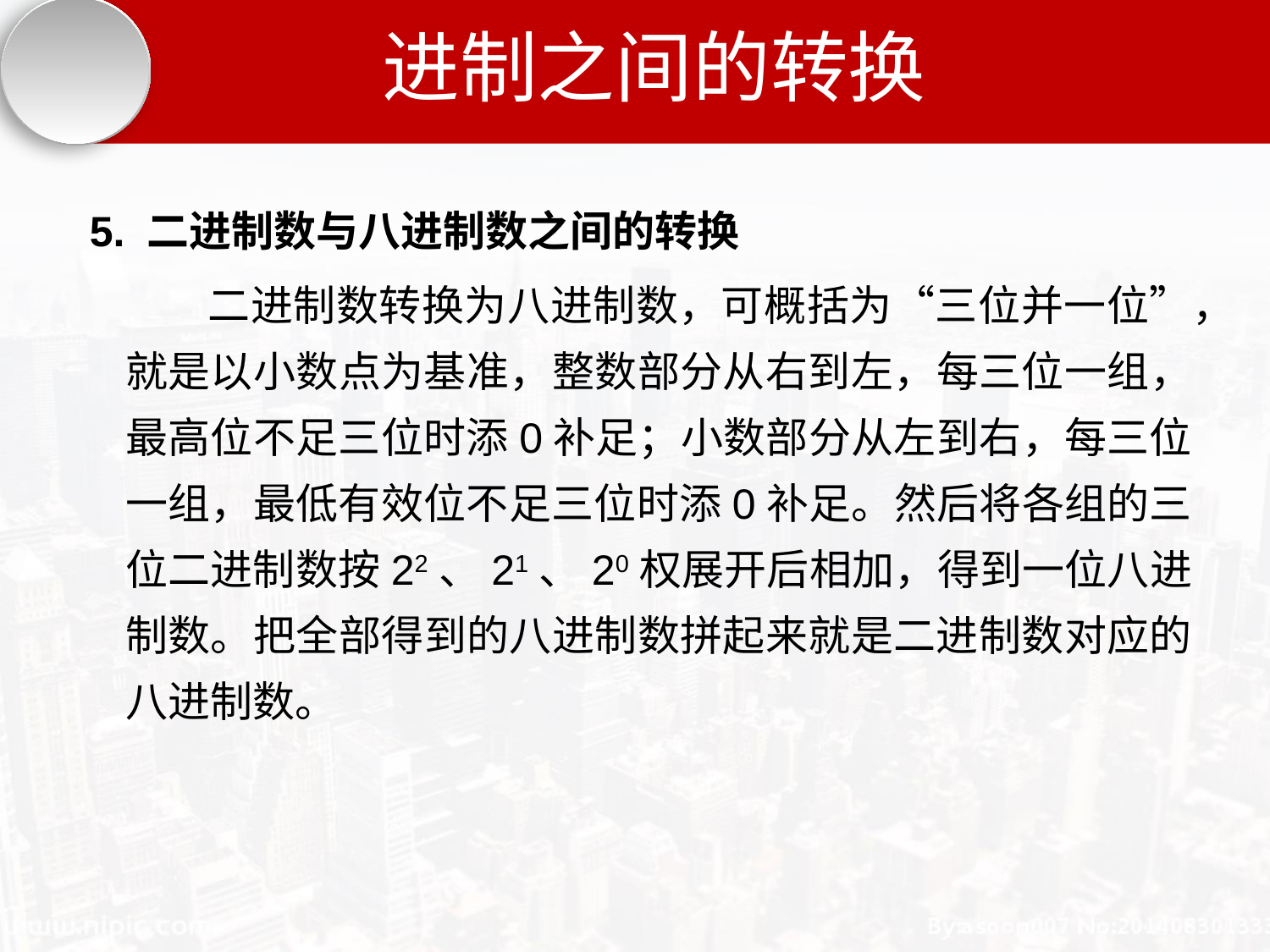

# 进制之间的转换
 5. 二进制数与八进制数之间的转换
            二进制数转换为八进制数，可概括为“三位并一位”，就是以小数点为基准，整数部分从右到左，每三位一组，最高位不足三位时添0补足；小数部分从左到右，每三位一组，最低有效位不足三位时添0补足。然后将各组的三位二进制数按22、21、20权展开后相加，得到一位八进制数。把全部得到的八进制数拼起来就是二进制数对应的八进制数。
46